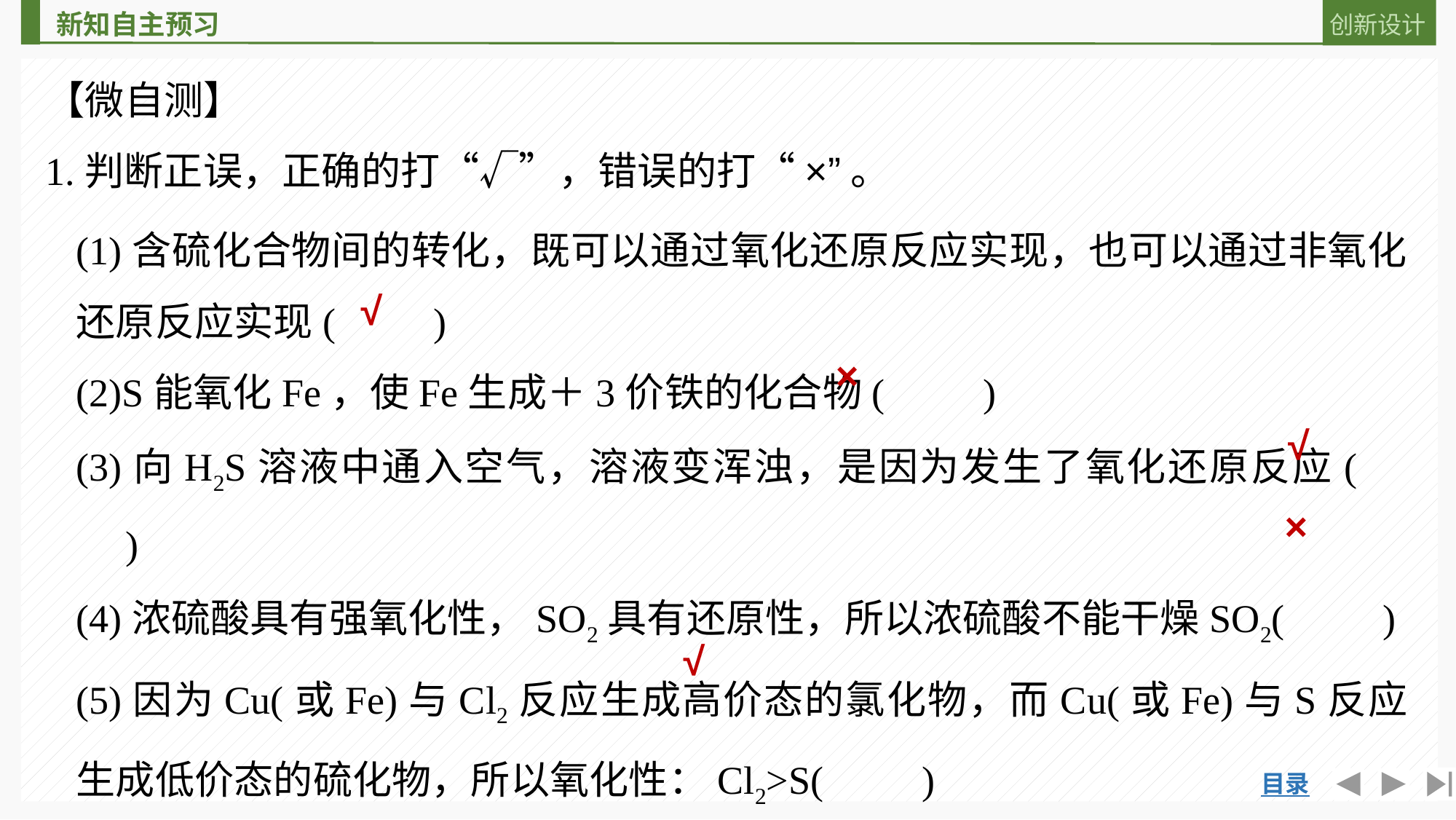

【微自测】
1.判断正误，正确的打“√”，错误的打“×”。
(1)含硫化合物间的转化，既可以通过氧化还原反应实现，也可以通过非氧化还原反应实现(　　)
(2)S能氧化Fe，使Fe生成＋3价铁的化合物(　　)
(3)向H2S溶液中通入空气，溶液变浑浊，是因为发生了氧化还原反应(　　)
(4)浓硫酸具有强氧化性，SO2具有还原性，所以浓硫酸不能干燥SO2(　　)
(5)因为Cu(或Fe)与Cl2反应生成高价态的氯化物，而Cu(或Fe)与S反应生成低价态的硫化物，所以氧化性：Cl2>S(　　)
√
×
√
×
√